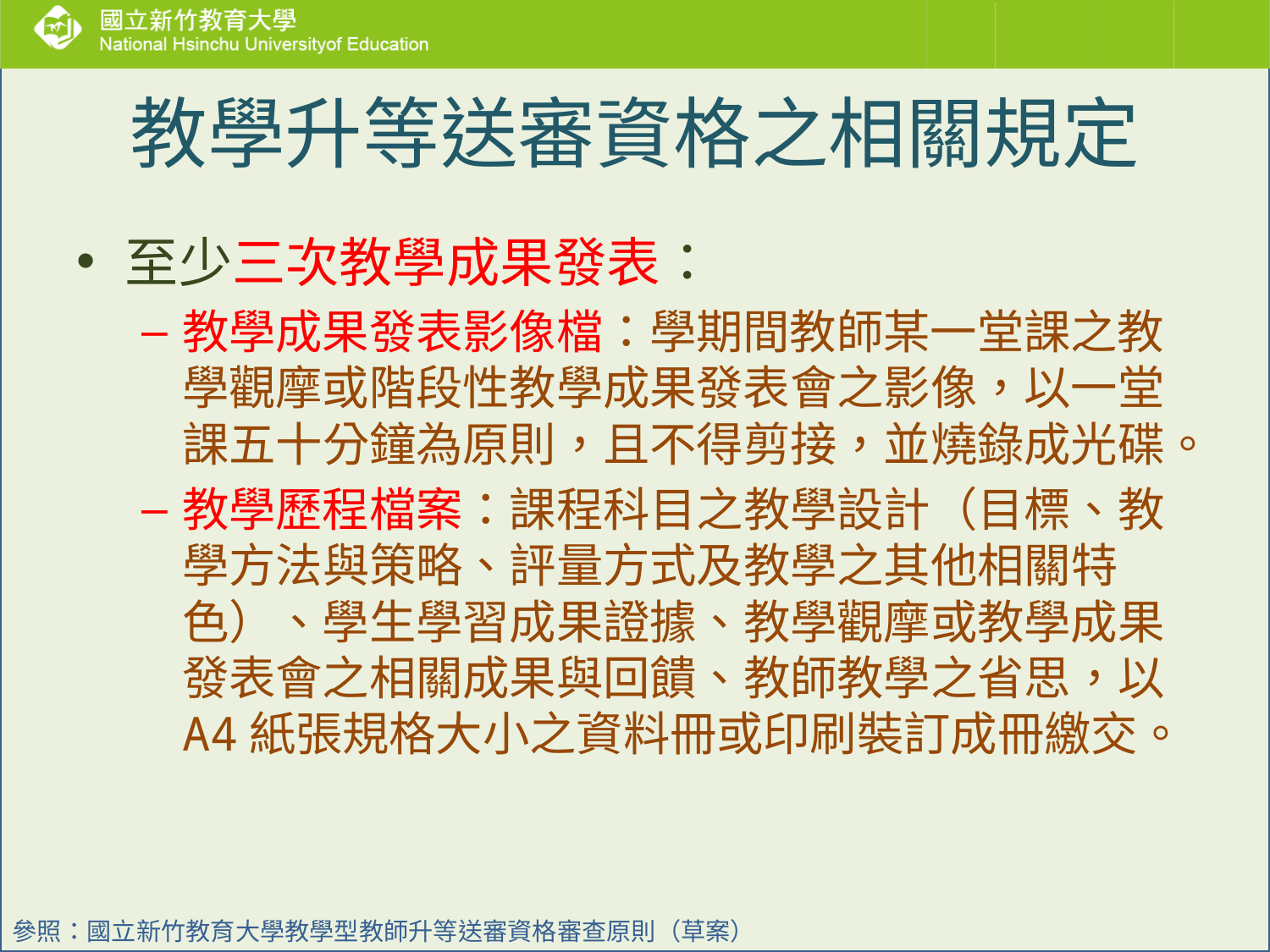

# 教學升等送審資格之相關規定
至少三次教學成果發表：
教學成果發表影像檔：學期間教師某一堂課之教學觀摩或階段性教學成果發表會之影像，以一堂課五十分鐘為原則，且不得剪接，並燒錄成光碟。
教學歷程檔案：課程科目之教學設計（目標、教學方法與策略、評量方式及教學之其他相關特色）、學生學習成果證據、教學觀摩或教學成果發表會之相關成果與回饋、教師教學之省思，以A4紙張規格大小之資料冊或印刷裝訂成冊繳交。

參照：國立新竹教育大學教學型教師升等送審資格審查原則（草案）